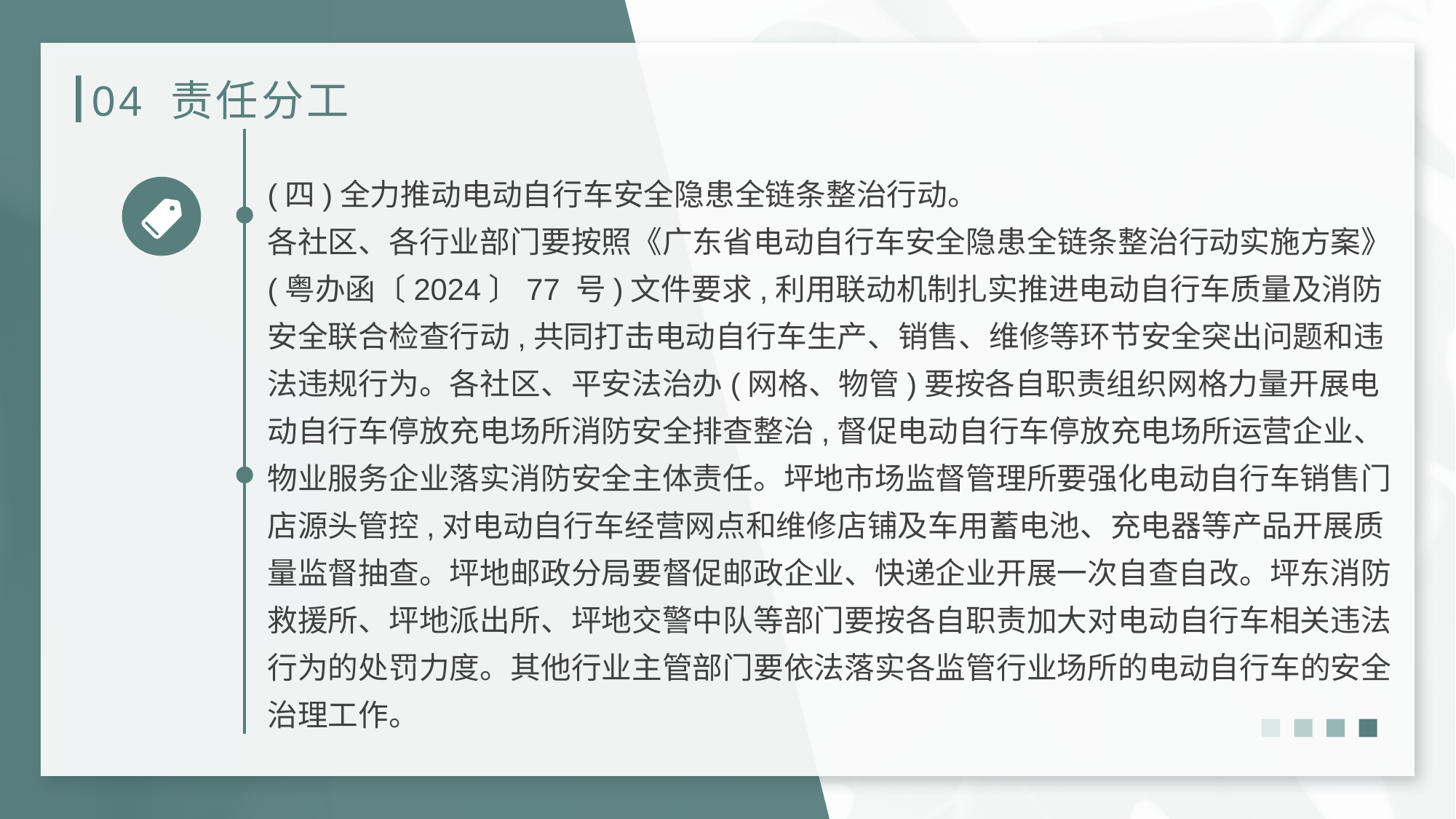

# 04 责任分工
(四)全力推动电动自行车安全隐患全链条整治行动。
各社区、各行业部门要按照《广东省电动自行车安全隐患全链条整治行动实施方案》(粤办函〔2024〕77 号)文件要求,利用联动机制扎实推进电动自行车质量及消防安全联合检查行动,共同打击电动自行车生产、销售、维修等环节安全突出问题和违法违规行为。各社区、平安法治办(网格、物管)要按各自职责组织网格力量开展电动自行车停放充电场所消防安全排查整治,督促电动自行车停放充电场所运营企业、物业服务企业落实消防安全主体责任。坪地市场监督管理所要强化电动自行车销售门店源头管控,对电动自行车经营网点和维修店铺及车用蓄电池、充电器等产品开展质量监督抽查。坪地邮政分局要督促邮政企业、快递企业开展一次自查自改。坪东消防救援所、坪地派出所、坪地交警中队等部门要按各自职责加大对电动自行车相关违法行为的处罚力度。其他行业主管部门要依法落实各监管行业场所的电动自行车的安全治理工作。